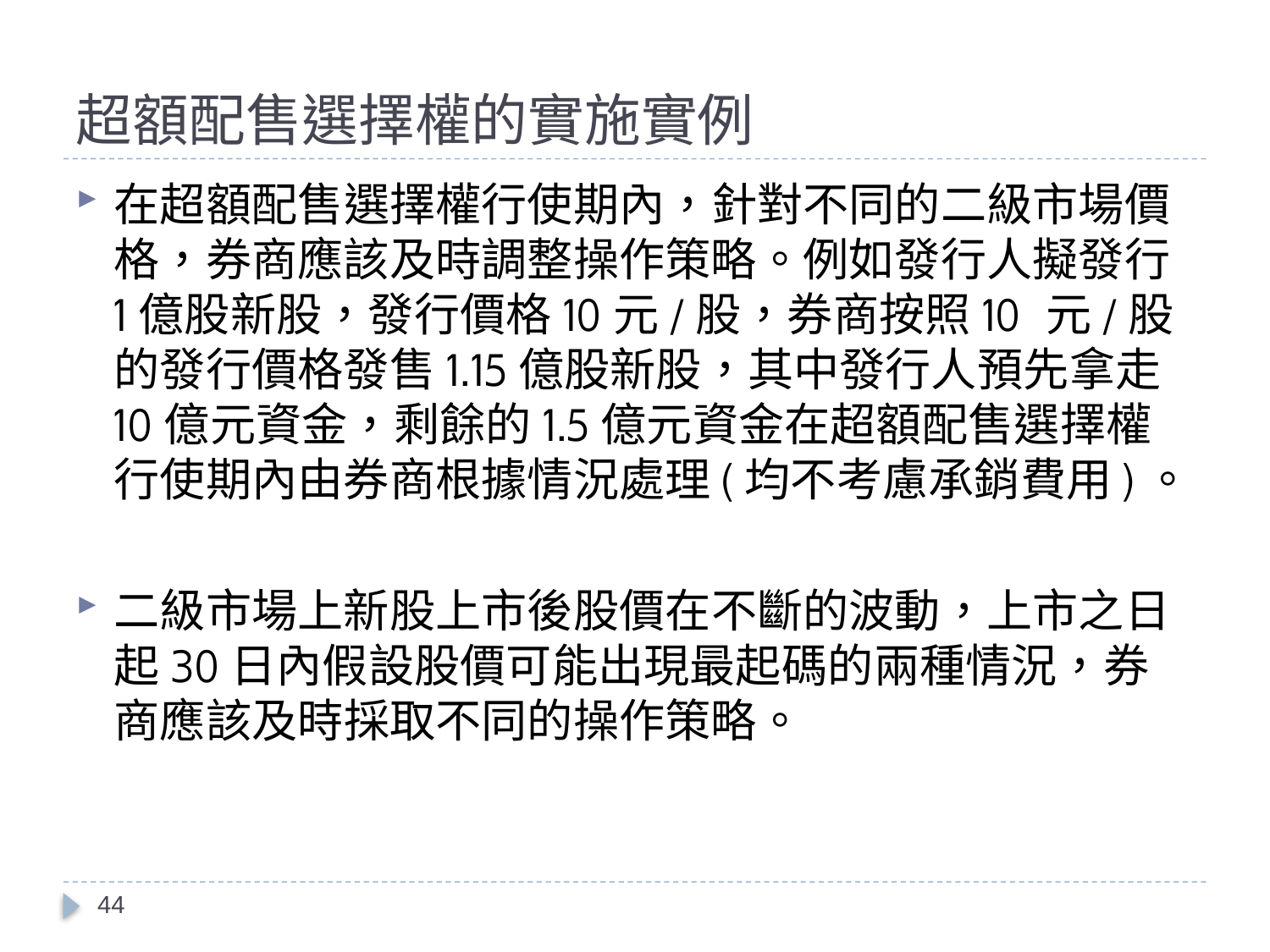

# 超額配售選擇權的實施實例
在超額配售選擇權行使期內，針對不同的二級市場價格，券商應該及時調整操作策略。例如發行人擬發行1億股新股，發行價格10元/股，券商按照10 元/股的發行價格發售1.15億股新股，其中發行人預先拿走10億元資金，剩餘的1.5億元資金在超額配售選擇權行使期內由券商根據情況處理(均不考慮承銷費用)。

二級市場上新股上市後股價在不斷的波動，上市之日起30日內假設股價可能出現最起碼的兩種情況，券商應該及時採取不同的操作策略。
44